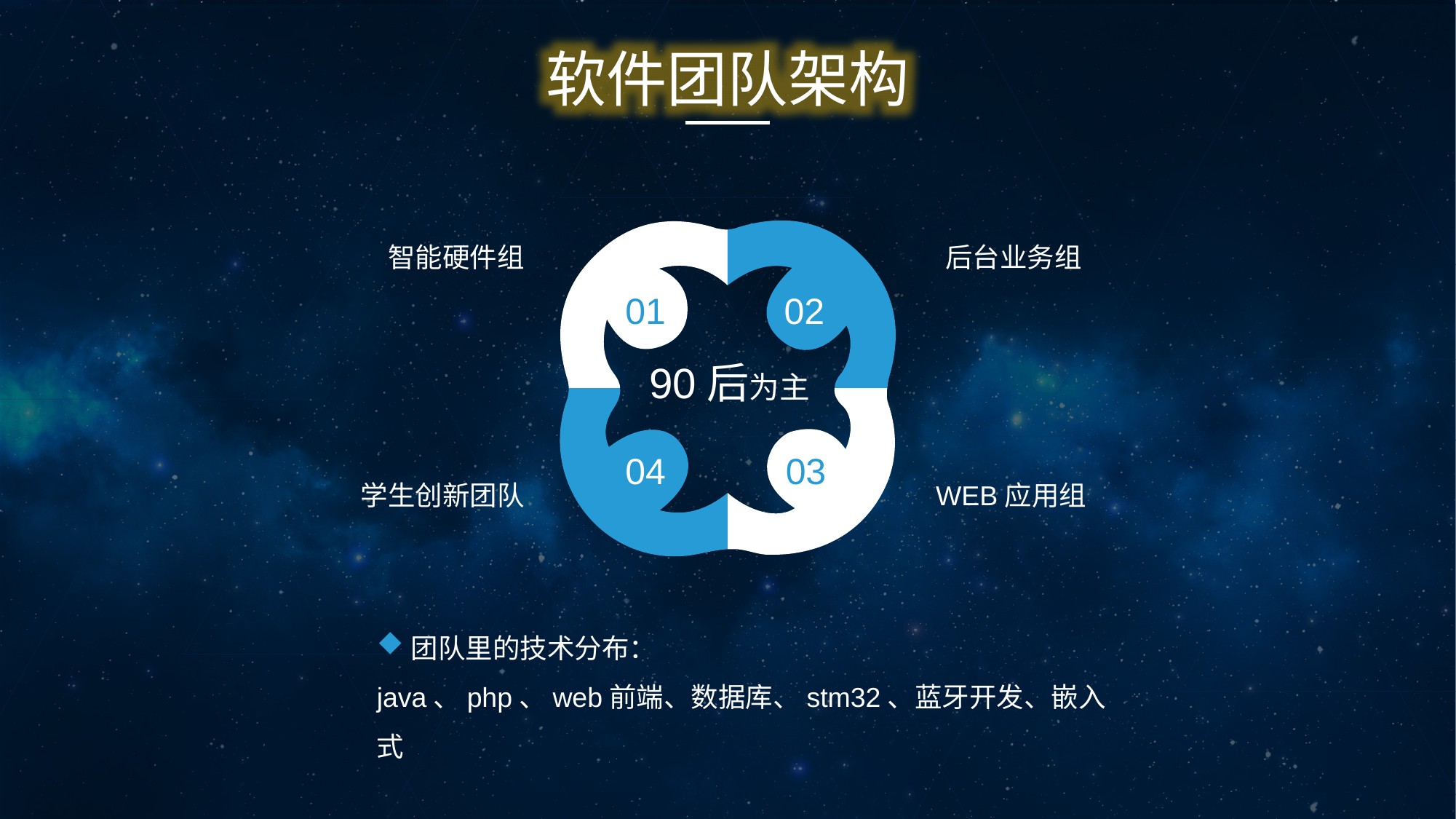

软件团队架构

智能硬件组
后台业务组
01
02
90后为主

04
03
学生创新团队
WEB应用组
团队里的技术分布：
java、php、web前端、数据库、stm32、蓝牙开发、嵌入式